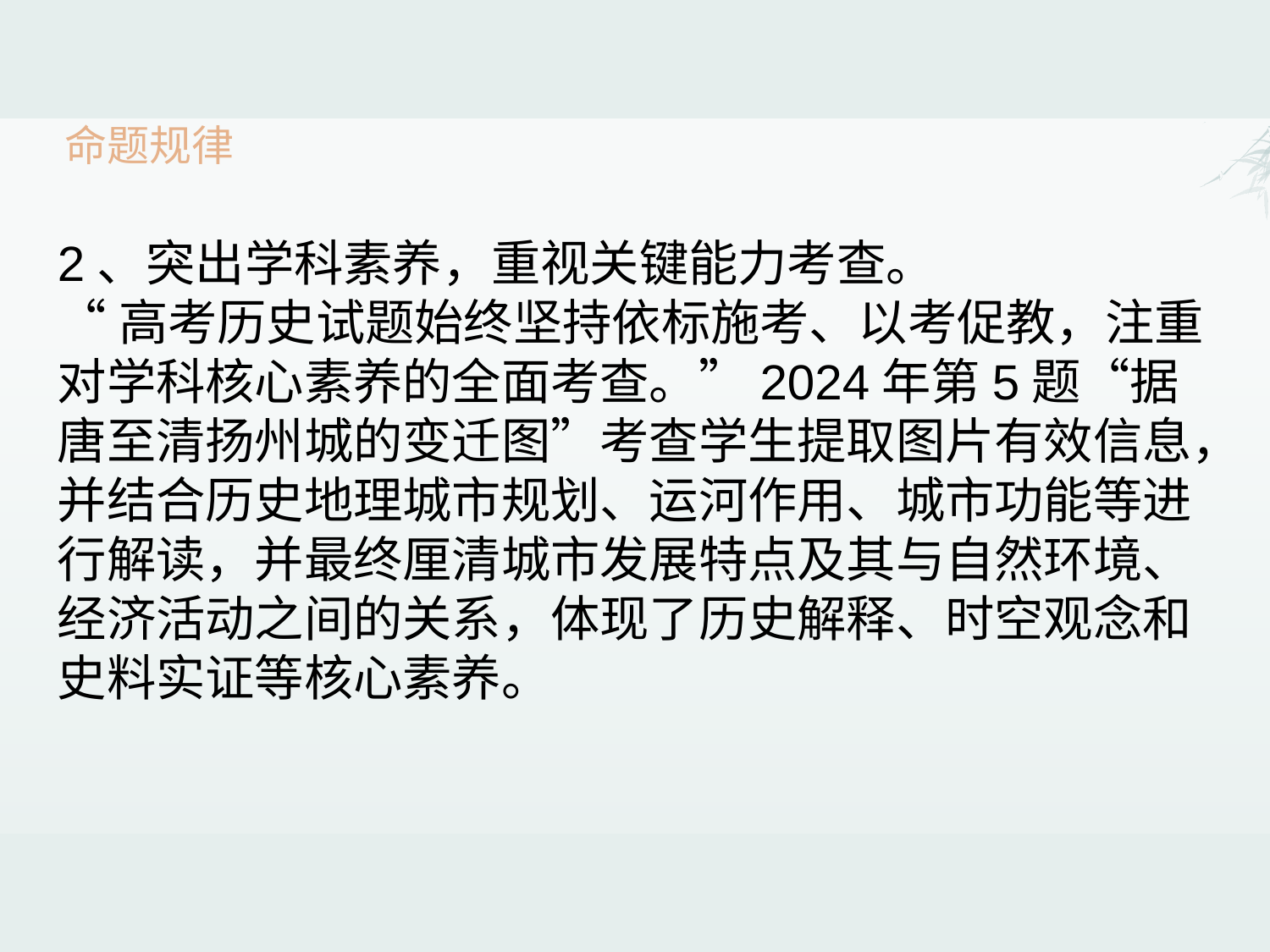

# 命题规律
2、突出学科素养，重视关键能力考查。
“高考历史试题始终坚持依标施考、以考促教，注重对学科核心素养的全面考查。”2024年第5题“据唐至清扬州城的变迁图”考查学生提取图片有效信息，并结合历史地理城市规划、运河作用、城市功能等进行解读，并最终厘清城市发展特点及其与自然环境、经济活动之间的关系，体现了历史解释、时空观念和史料实证等核心素养。